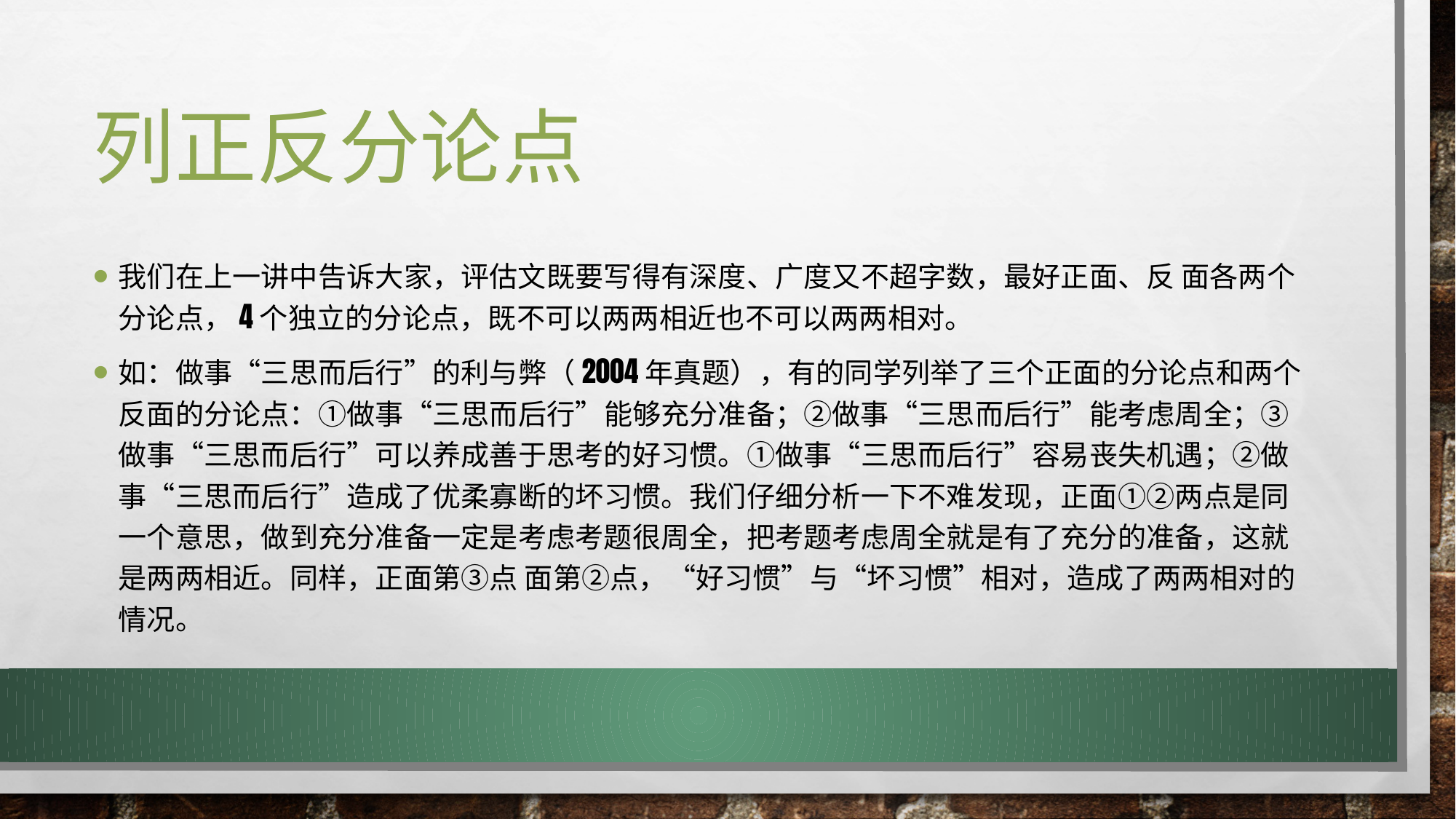

# 列正反分论点
我们在上一讲中告诉大家，评估文既要写得有深度、广度又不超字数，最好正面、反 面各两个分论点，4个独立的分论点，既不可以两两相近也不可以两两相对。
如：做事“三思而后行”的利与弊（2004年真题），有的同学列举了三个正面的分论点和两个反面的分论点：①做事“三思而后行”能够充分准备；②做事“三思而后行”能考虑周全；③做事“三思而后行”可以养成善于思考的好习惯。①做事“三思而后行”容易丧失机遇；②做事“三思而后行”造成了优柔寡断的坏习惯。我们仔细分析一下不难发现，正面①②两点是同一个意思，做到充分准备一定是考虑考题很周全，把考题考虑周全就是有了充分的准备，这就是两两相近。同样，正面第③点 面第②点，“好习惯”与“坏习惯”相对，造成了两两相对的情况。